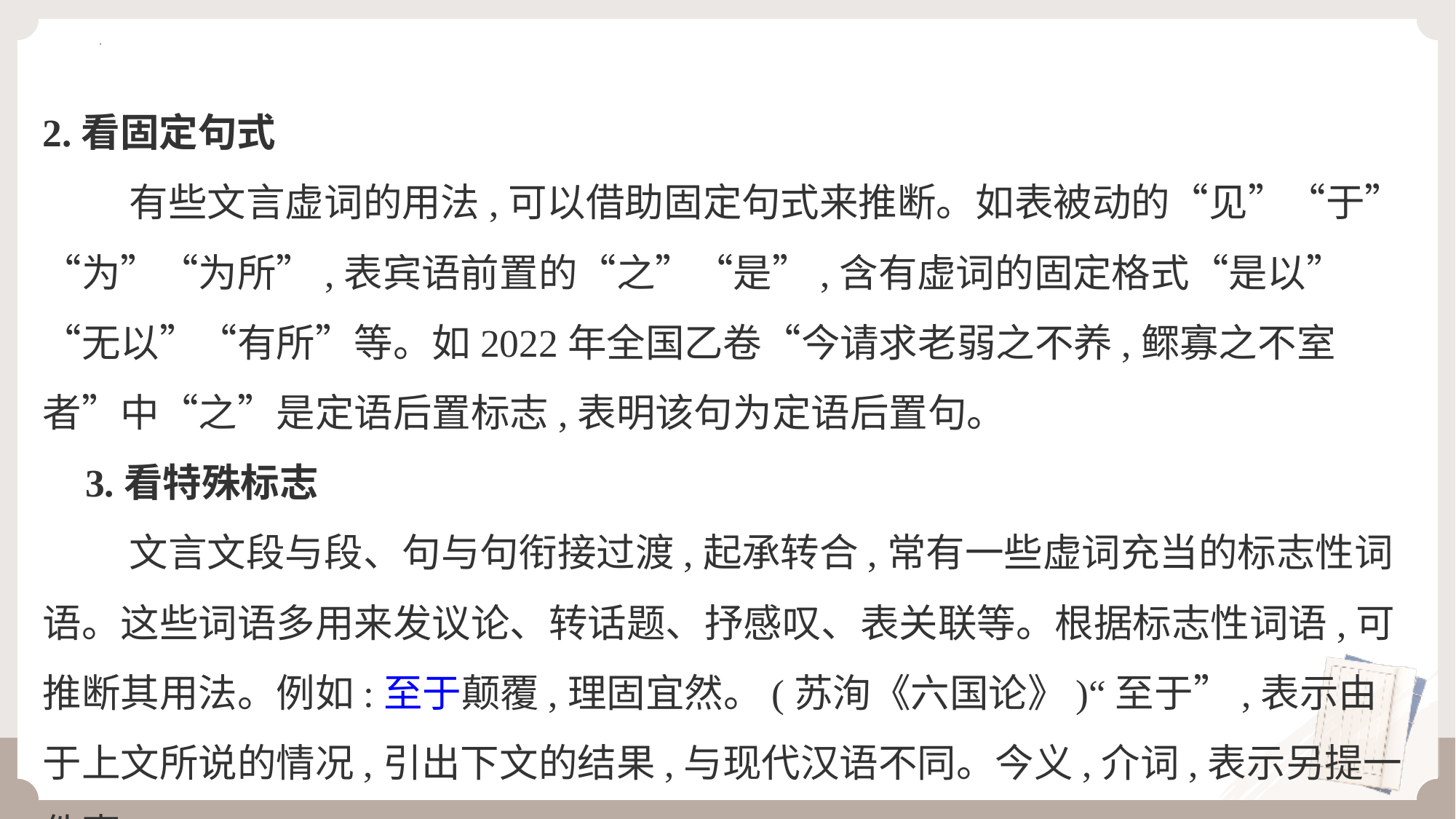

2.看固定句式
    有些文言虚词的用法,可以借助固定句式来推断。如表被动的“见”“于”“为”“为所”,表宾语前置的“之”“是”,含有虚词的固定格式“是以”“无以”“有所”等。如2022年全国乙卷“今请求老弱之不养,鳏寡之不室者”中“之”是定语后置标志,表明该句为定语后置句。
3.看特殊标志
    文言文段与段、句与句衔接过渡,起承转合,常有一些虚词充当的标志性词语。这些词语多用来发议论、转话题、抒感叹、表关联等。根据标志性词语,可推断其用法。例如:至于颠覆,理固宜然。(苏洵《六国论》)“至于”,表示由于上文所说的情况,引出下文的结果,与现代汉语不同。今义,介词,表示另提一件事。